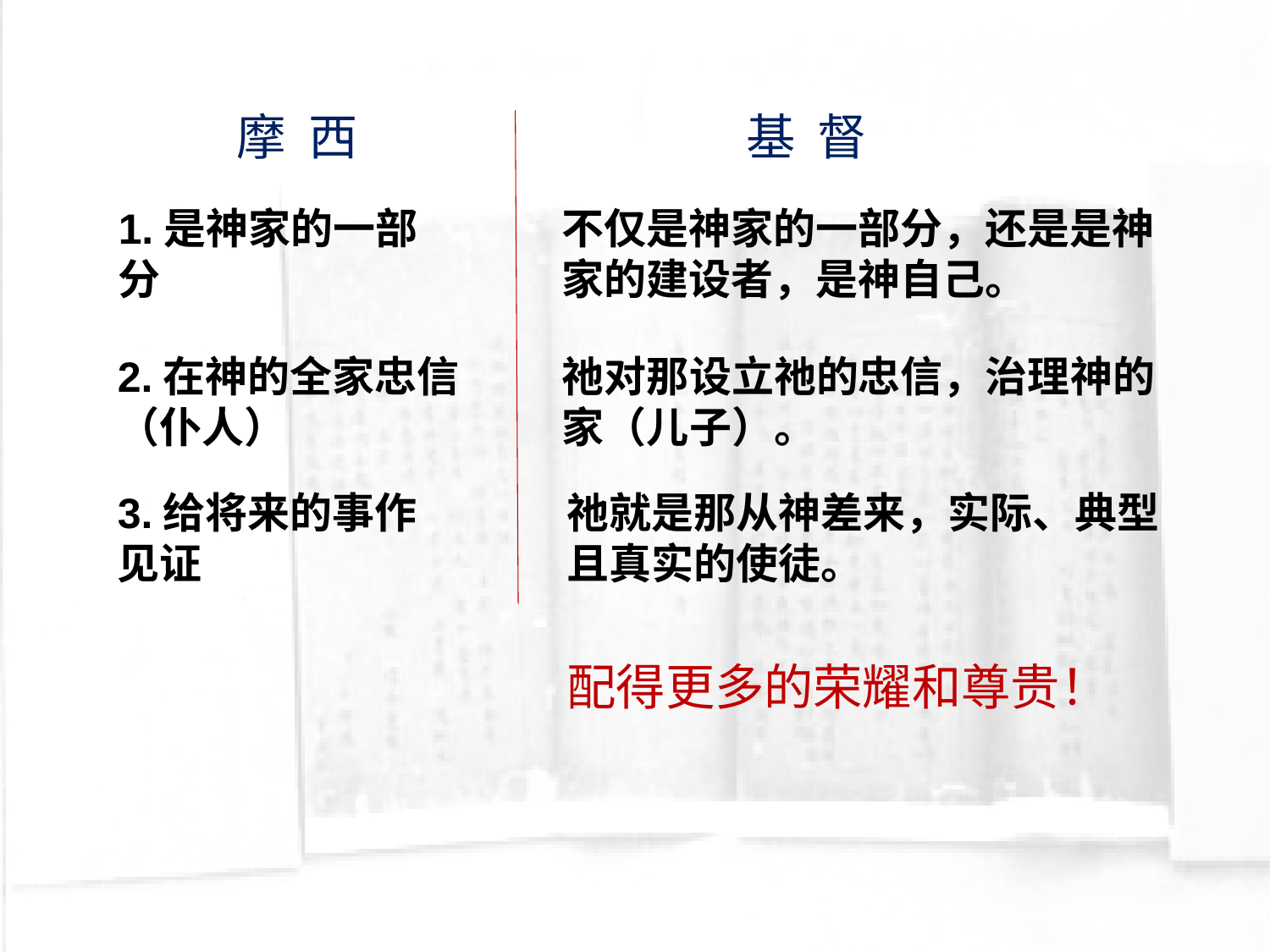

摩  西
基  督
1.是神家的一部分
不仅是神家的一部分，还是是神家的建设者，是神自己。
2.在神的全家忠信（仆人）
祂对那设立祂的忠信，治理神的家（儿子）。
3.给将来的事作见证
祂就是那从神差来，实际、典型且真实的使徒。
配得更多的荣耀和尊贵！